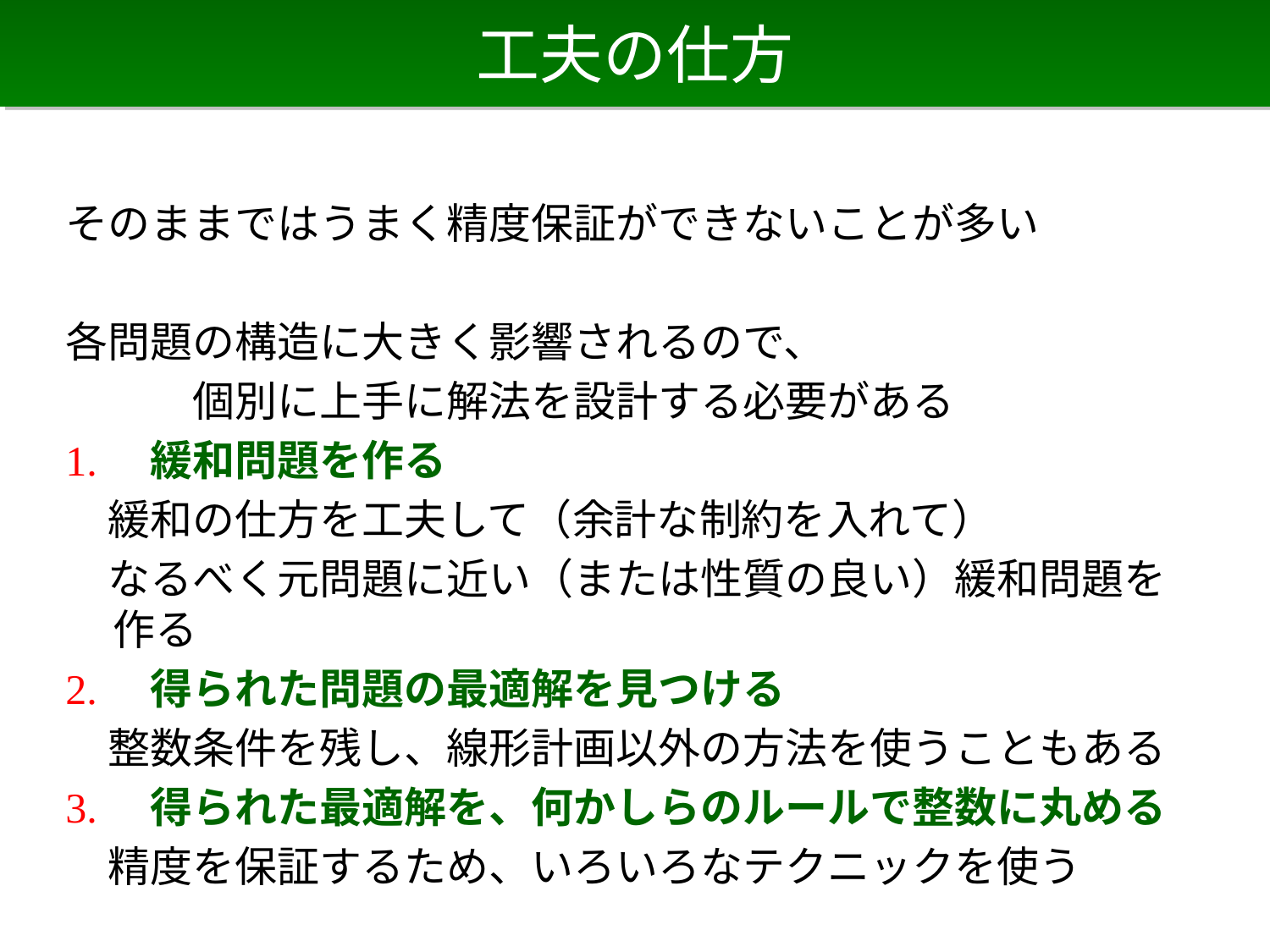

# 工夫の仕方
そのままではうまく精度保証ができないことが多い

各問題の構造に大きく影響されるので、
　　　個別に上手に解法を設計する必要がある
1.　緩和問題を作る
　緩和の仕方を工夫して（余計な制約を入れて）
　なるべく元問題に近い（または性質の良い）緩和問題を作る
2.　得られた問題の最適解を見つける
　整数条件を残し、線形計画以外の方法を使うこともある
3.　得られた最適解を、何かしらのルールで整数に丸める
　精度を保証するため、いろいろなテクニックを使う